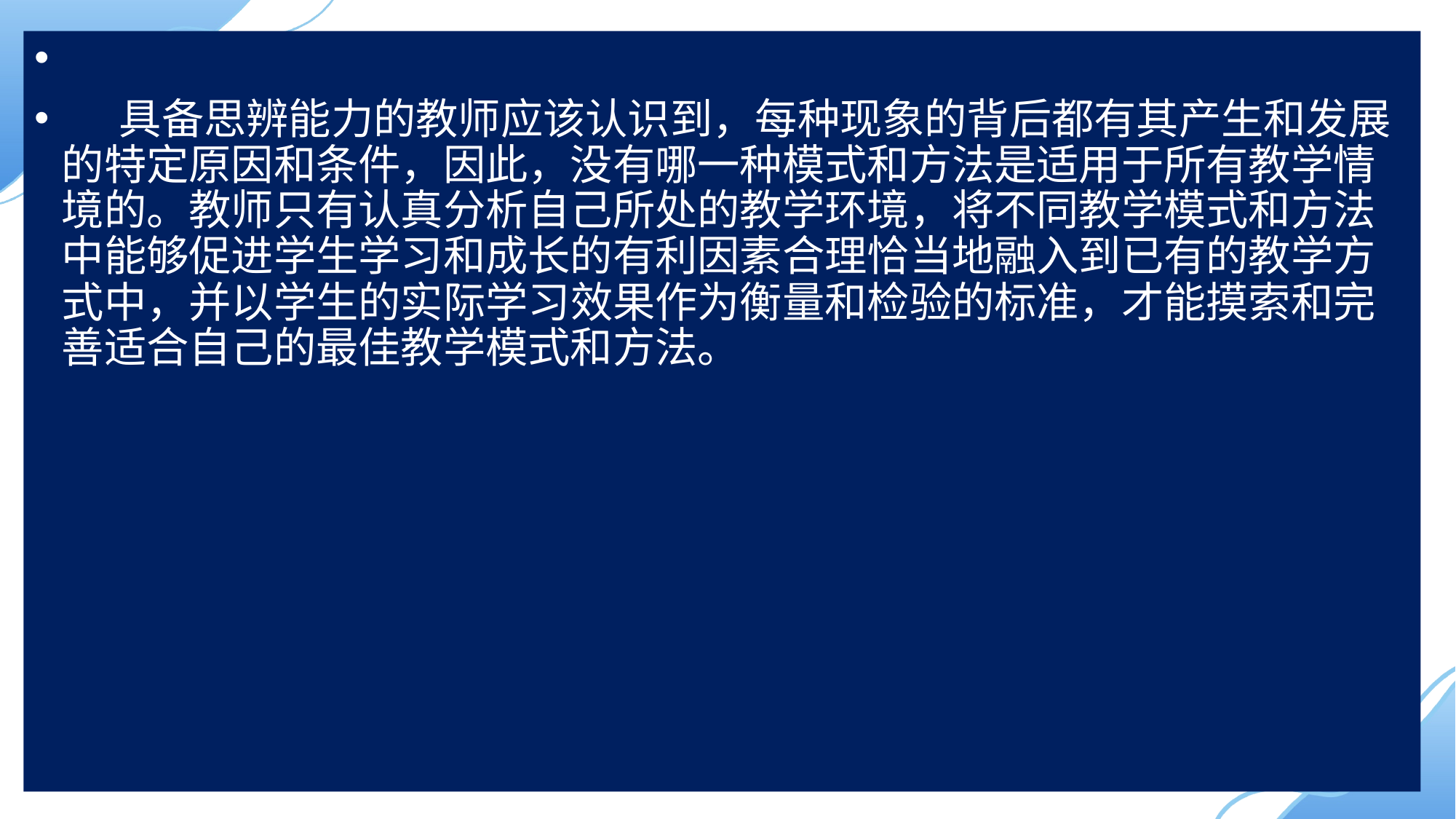

具备思辨能力的教师应该认识到，每种现象的背后都有其产生和发展的特定原因和条件，因此，没有哪一种模式和方法是适用于所有教学情境的。教师只有认真分析自己所处的教学环境，将不同教学模式和方法中能够促进学生学习和成长的有利因素合理恰当地融入到已有的教学方式中，并以学生的实际学习效果作为衡量和检验的标准，才能摸索和完善适合自己的最佳教学模式和方法。